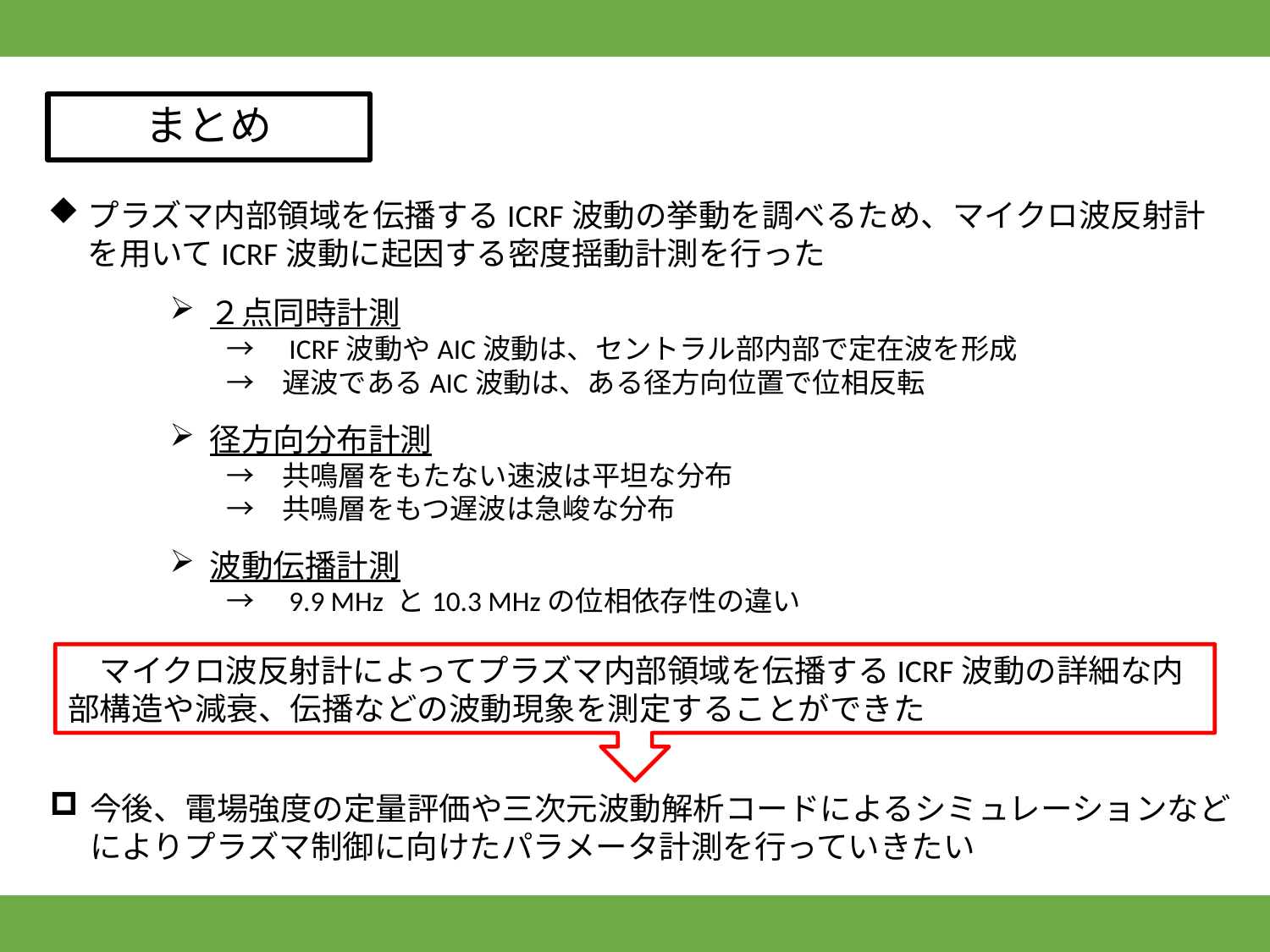

# まとめ
プラズマ内部領域を伝播するICRF波動の挙動を調べるため、マイクロ波反射計を用いてICRF波動に起因する密度揺動計測を行った
２点同時計測
　　→　ICRF波動やAIC波動は、セントラル部内部で定在波を形成
　　→　遅波であるAIC波動は、ある径方向位置で位相反転
径方向分布計測
　　→　共鳴層をもたない速波は平坦な分布
　　→　共鳴層をもつ遅波は急峻な分布
波動伝播計測
　　→　9.9 MHz と10.3 MHzの位相依存性の違い
　マイクロ波反射計によってプラズマ内部領域を伝播するICRF波動の詳細な内部構造や減衰、伝播などの波動現象を測定することができた
今後、電場強度の定量評価や三次元波動解析コードによるシミュレーションなどによりプラズマ制御に向けたパラメータ計測を行っていきたい